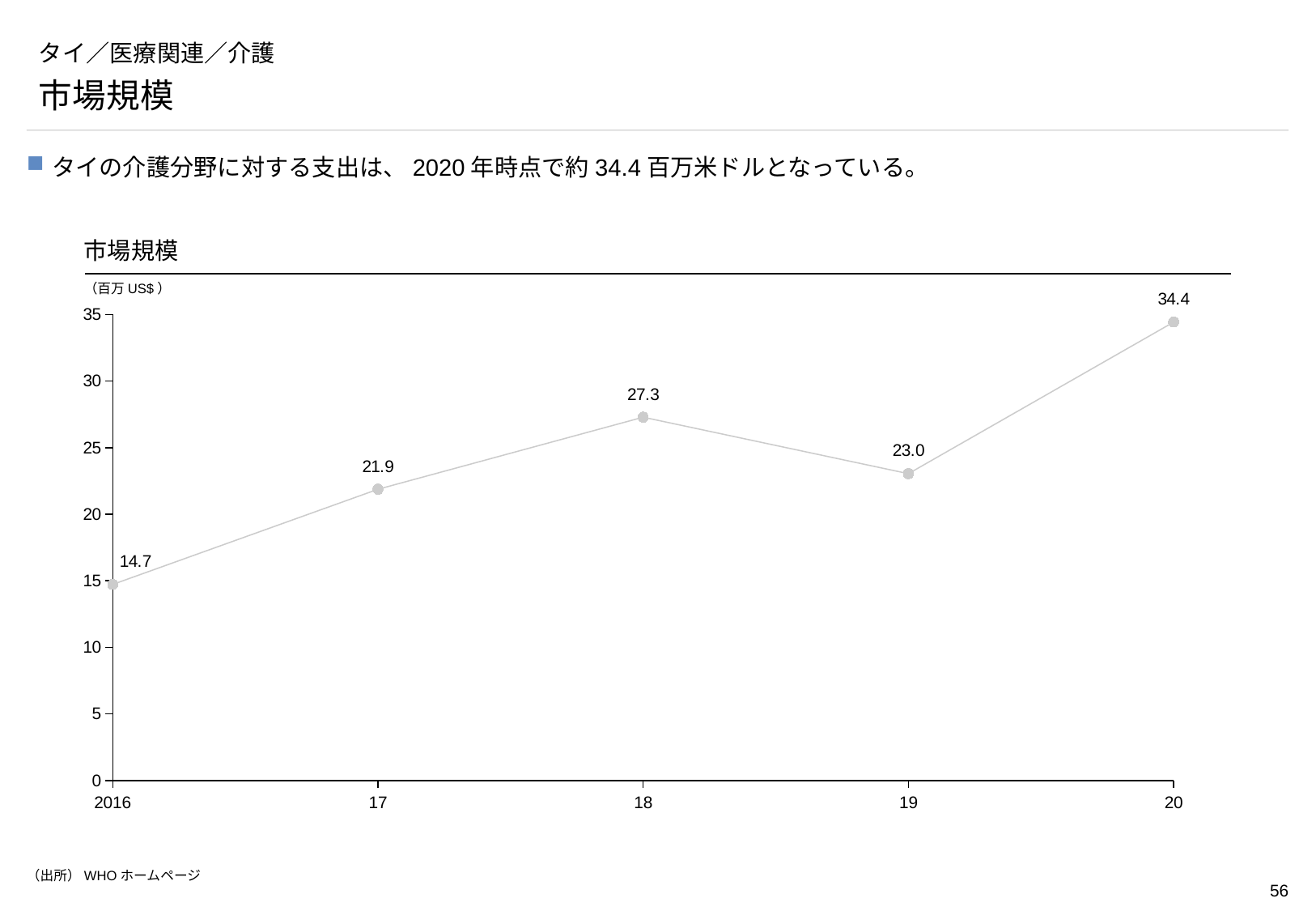

# タイ／医療関連／介護
市場規模
タイの介護分野に対する支出は、2020年時点で約34.4百万米ドルとなっている。
市場規模
（百万US$）

### Chart

| Category |  |
|---|---|
2016
17
18
19
20
（出所）WHOホームページ